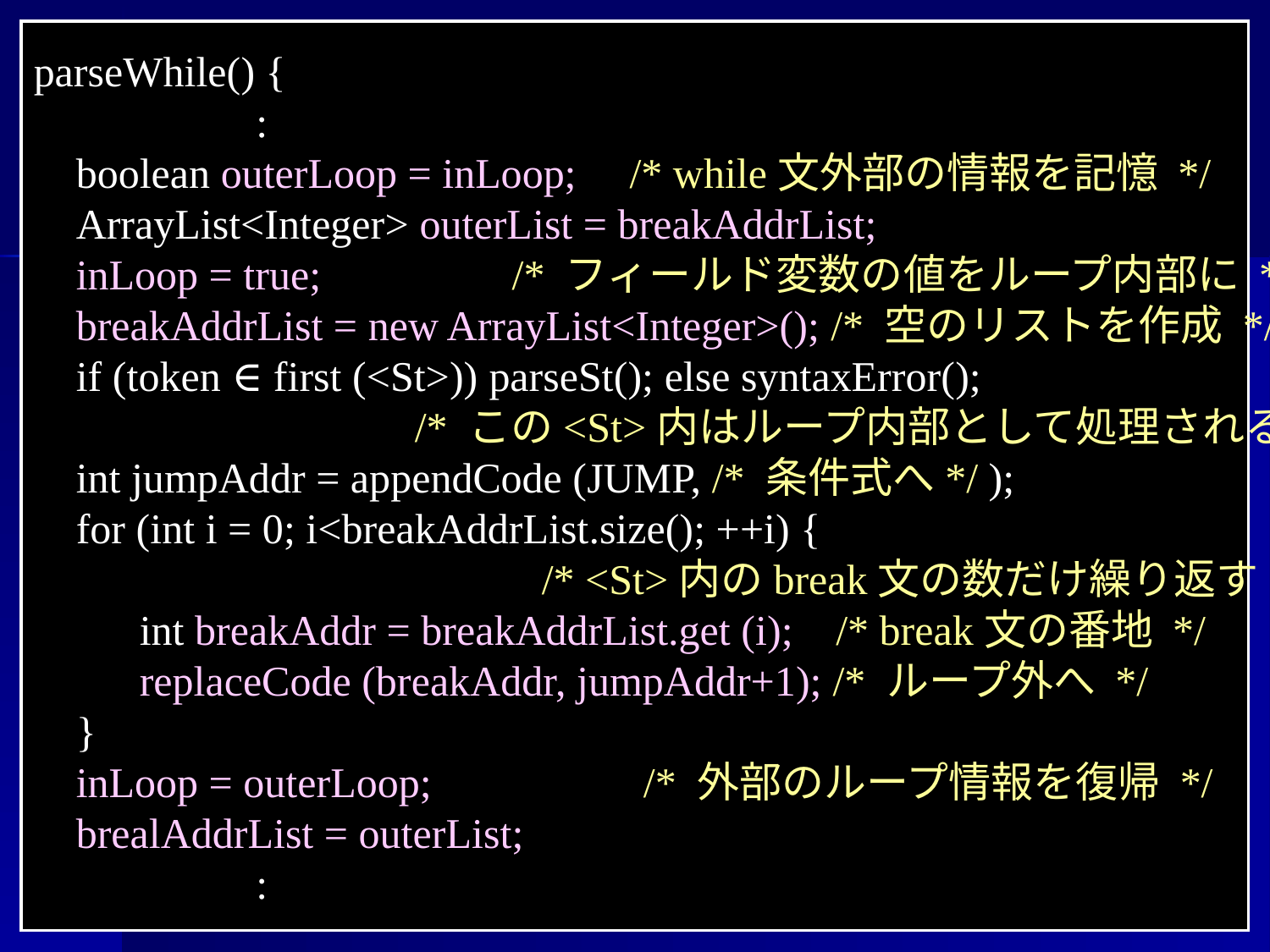

parseWhile() {
                     :
    boolean outerLoop = inLoop;     /* while文外部の情報を記憶 */
    ArrayList<Integer> outerList = breakAddrList;
    inLoop = true;                  /* フィールド変数の値をループ内部に */
    breakAddrList = new ArrayList<Integer>(); /* 空のリストを作成 */
    if (token ∈ first (<St>)) parseSt(); else syntaxError();
                                    /* この<St>内はループ内部として処理される */
    int jumpAddr = appendCode (JUMP, /* 条件式へ*/ );
    for (int i = 0; i<breakAddrList.size(); ++i) {
                                                /* <St>内のbreak文の数だけ繰り返す */
          int breakAddr = breakAddrList.get (i);    /* break文の番地 */
          replaceCode (breakAddr, jumpAddr+1); /* ループ外へ */
    }
    inLoop = outerLoop;                    /* 外部のループ情報を復帰 */
    brealAddrList = outerList;
                     :